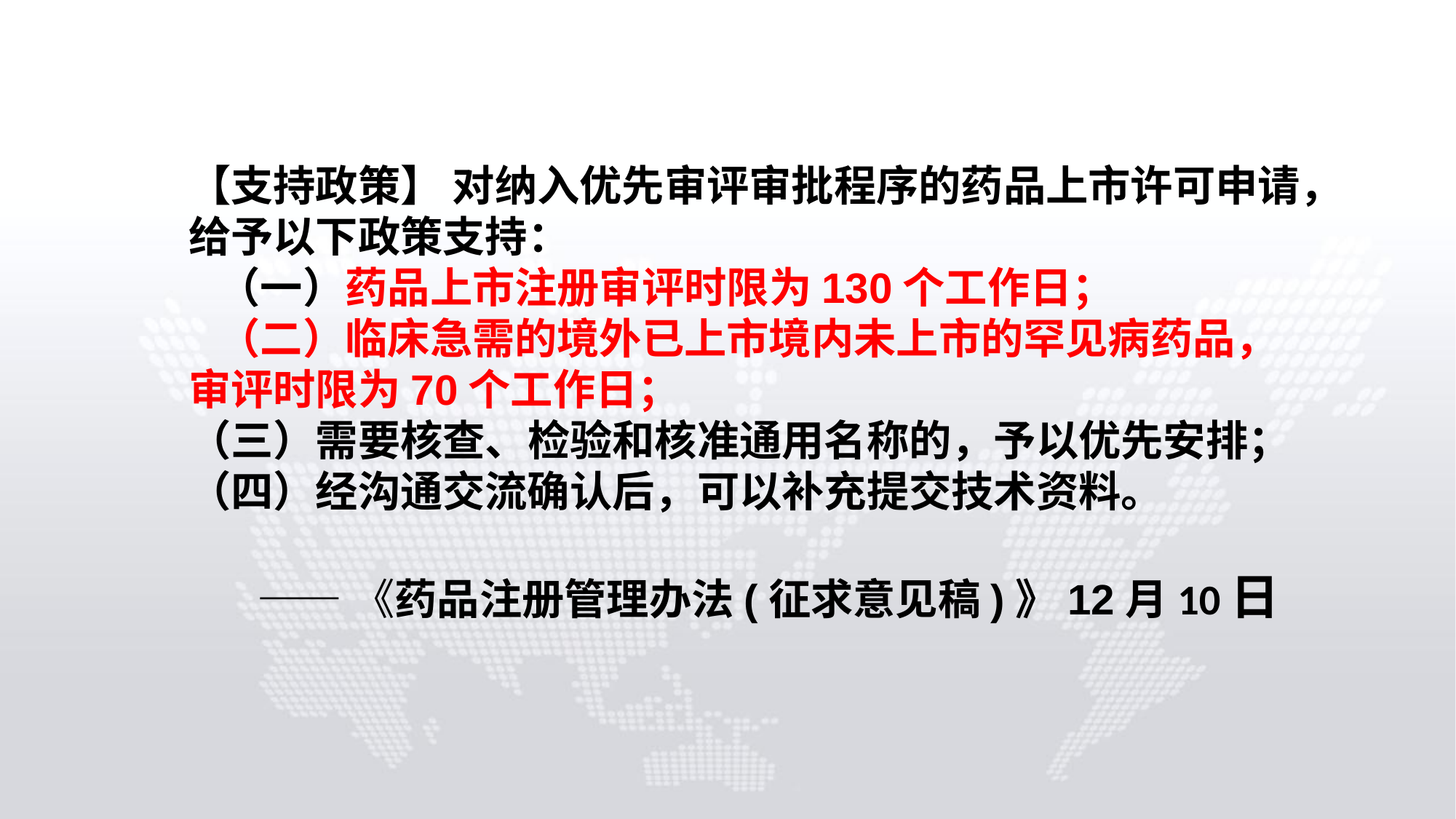

【支持政策】 对纳入优先审评审批程序的药品上市许可申请，给予以下政策支持：
  （一）药品上市注册审评时限为130个工作日；
  （二）临床急需的境外已上市境内未上市的罕见病药品，审评时限为70个工作日；
（三）需要核查、检验和核准通用名称的，予以优先安排；
（四）经沟通交流确认后，可以补充提交技术资料。

       ——《药品注册管理办法(征求意见稿)》12月10日